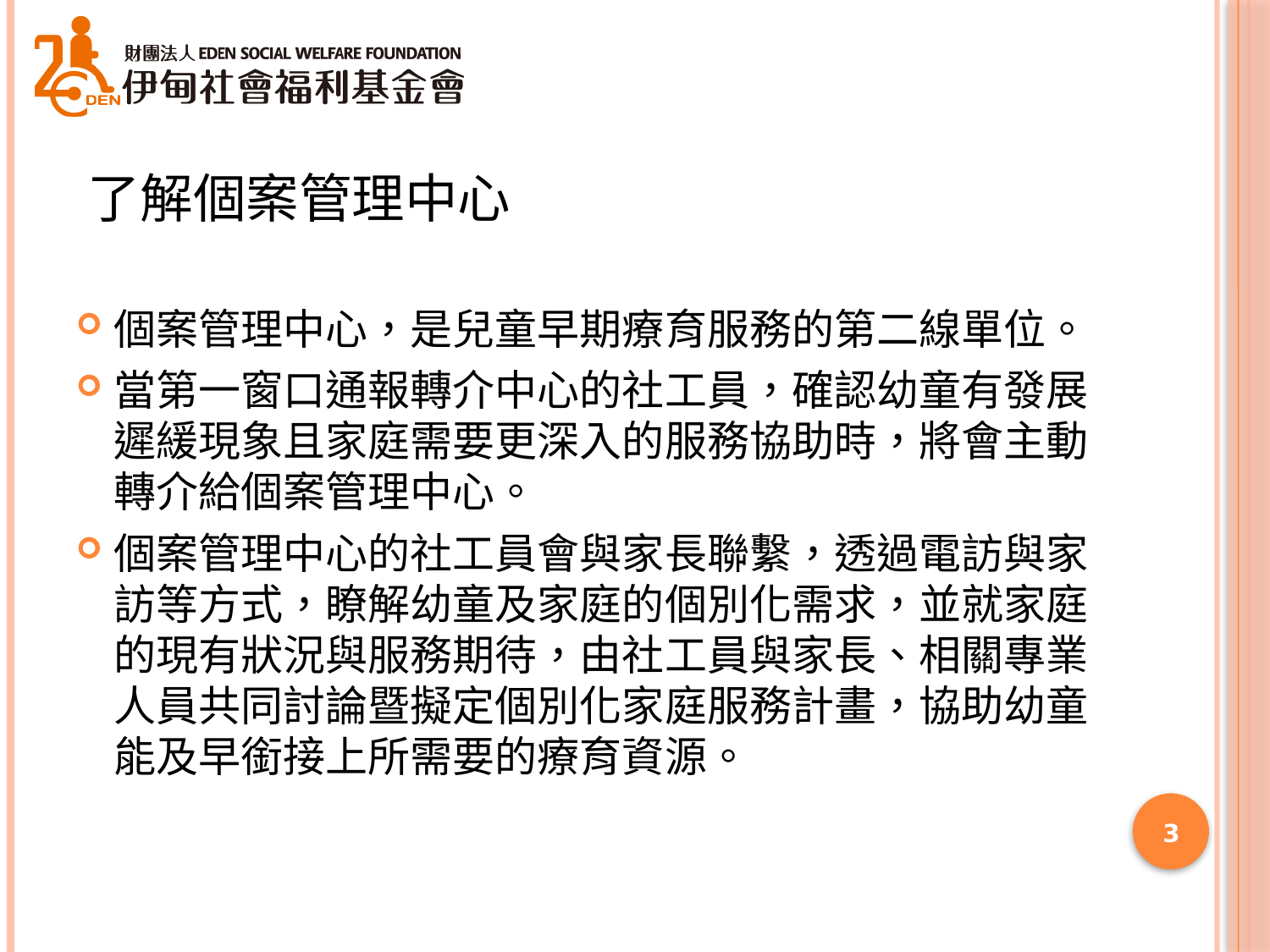

# 了解個案管理中心
個案管理中心，是兒童早期療育服務的第二線單位。
當第一窗口通報轉介中心的社工員，確認幼童有發展遲緩現象且家庭需要更深入的服務協助時，將會主動轉介給個案管理中心。
個案管理中心的社工員會與家長聯繫，透過電訪與家訪等方式，瞭解幼童及家庭的個別化需求，並就家庭的現有狀況與服務期待，由社工員與家長、相關專業人員共同討論暨擬定個別化家庭服務計畫，協助幼童能及早銜接上所需要的療育資源。

3